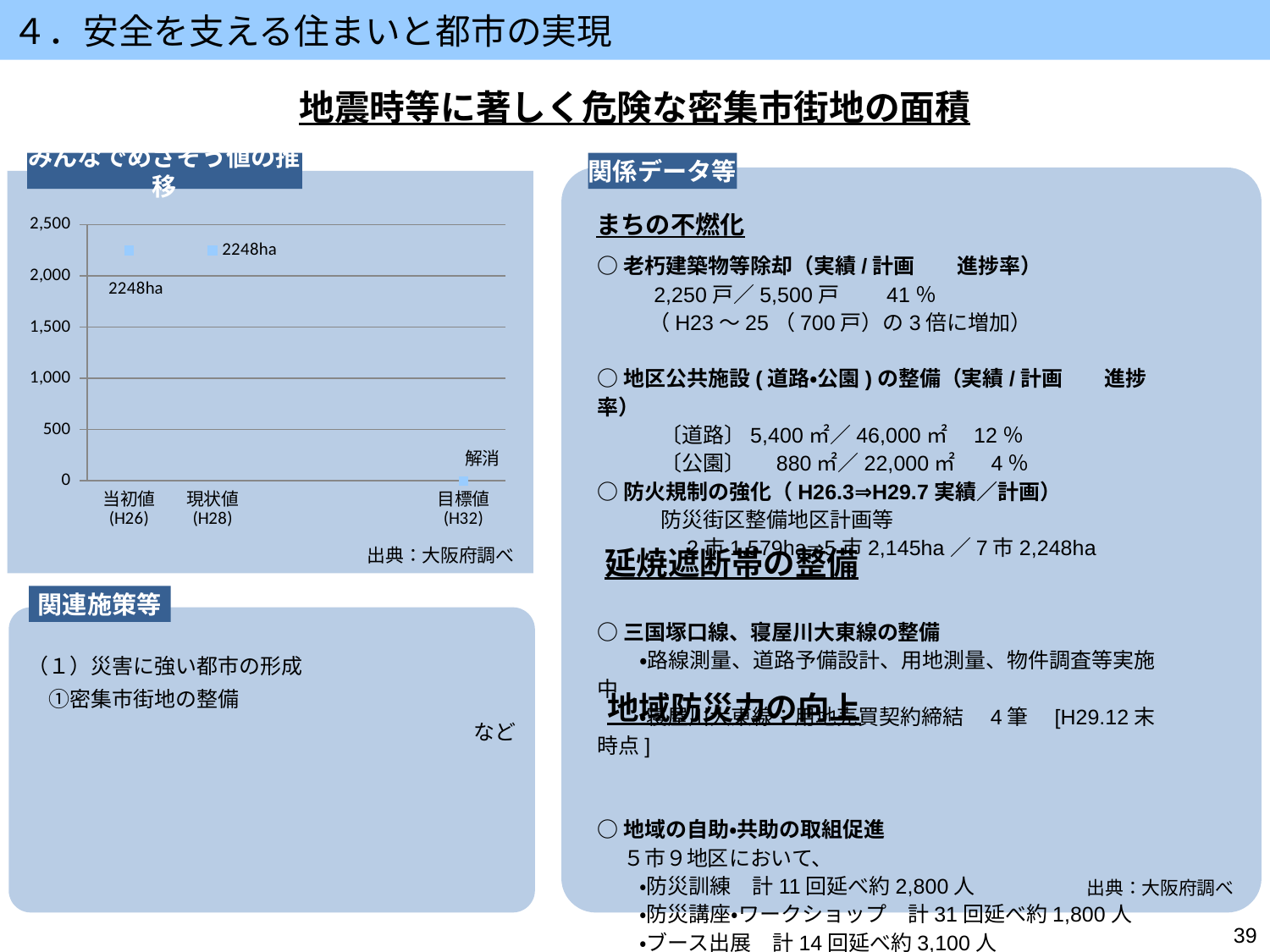

４．安全を支える住まいと都市の実現
地震時等に著しく危険な密集市街地の面積
みんなでめざそう値の推移
関係データ等

まちの不燃化

### Chart

| Category |  |
|---|---|
| 当初値
(H26) | 2248.0 |
| 現状値
(H28) | 2248.0 |
|  | None |
|  | None |
| 目標値
(H32) | 0.0 |
○老朽建築物等除却（実績/計画　　進捗率）
　　  2,250戸／5,500戸　　41％
　　  （H23～25（700戸）の3倍に増加）

○地区公共施設(道路・公園)の整備（実績/計画　　進捗率）
　　　〔道路〕5,400㎡／46,000㎡　12％
　　　〔公園〕　 880㎡／22,000㎡　  4％
○防火規制の強化（H26.3⇒H29.7実績／計画）
　　　防災街区整備地区計画等
　　　　2市1,579ha⇒5市2,145ha／7市2,248ha

○三国塚口線、寝屋川大東線の整備
　　・路線測量、道路予備設計、用地測量、物件調査等実施中
　　・寝屋川大東線：用地売買契約締結　4筆　[H29.12末時点]

○地域の自助・共助の取組促進
　 ５市９地区において、
　　・防災訓練　計11回延べ約2,800人
　　・防災講座・ワークショップ　計31回延べ約1,800人
　　・ブース出展　計14回延べ約3,100人

出典：大阪府調べ
延焼遮断帯の整備
関連施策等

（１）災害に強い都市の形成
　①密集市街地の整備
など

地域防災力の向上
出典：大阪府調べ
39